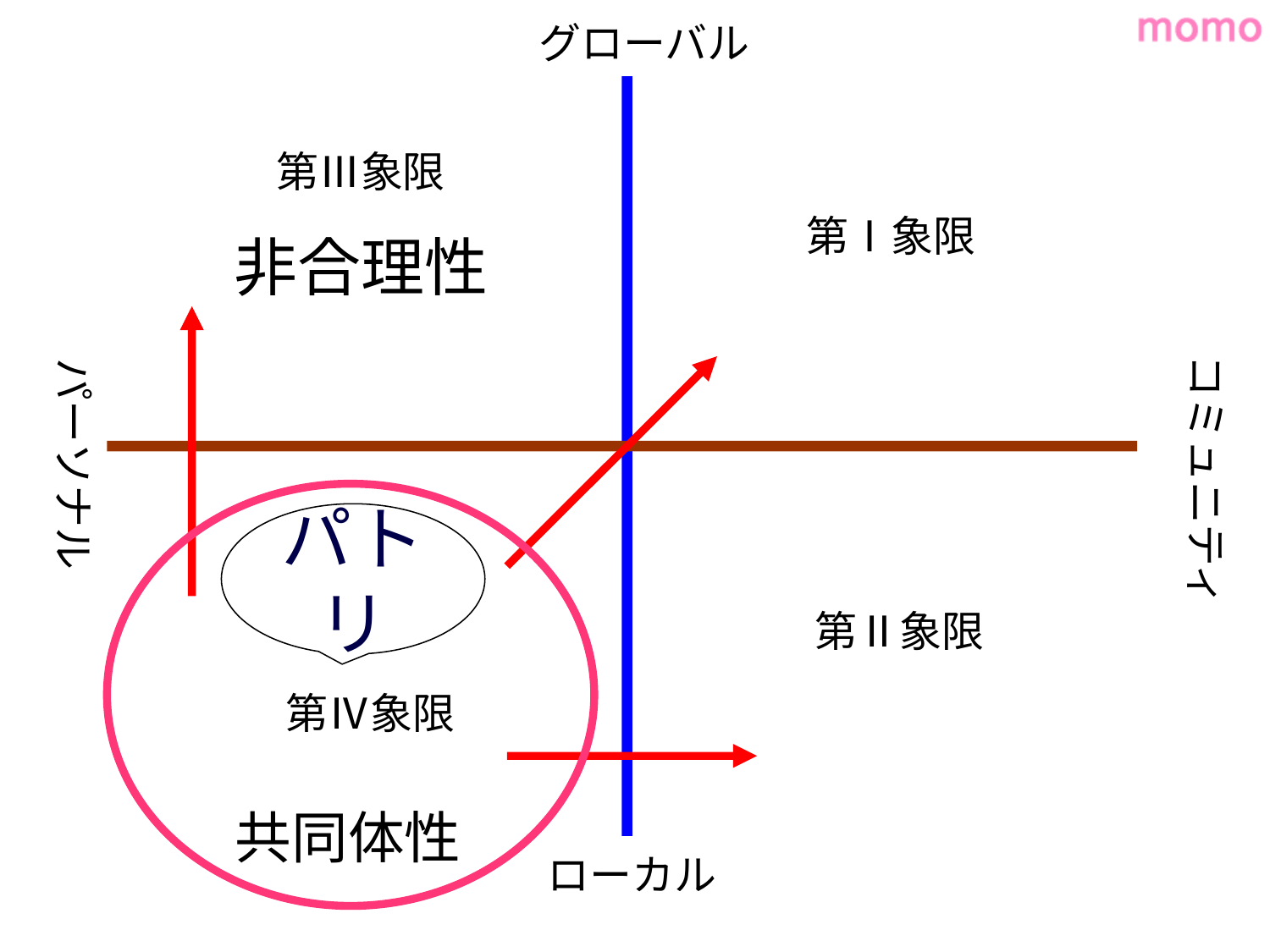

グローバル

第Ⅲ象限
非合理性

第Ⅰ象限

パーソナル
コミュニティ

第Ⅱ象限

第Ⅳ象限
パトリ

共同体性
ローカル